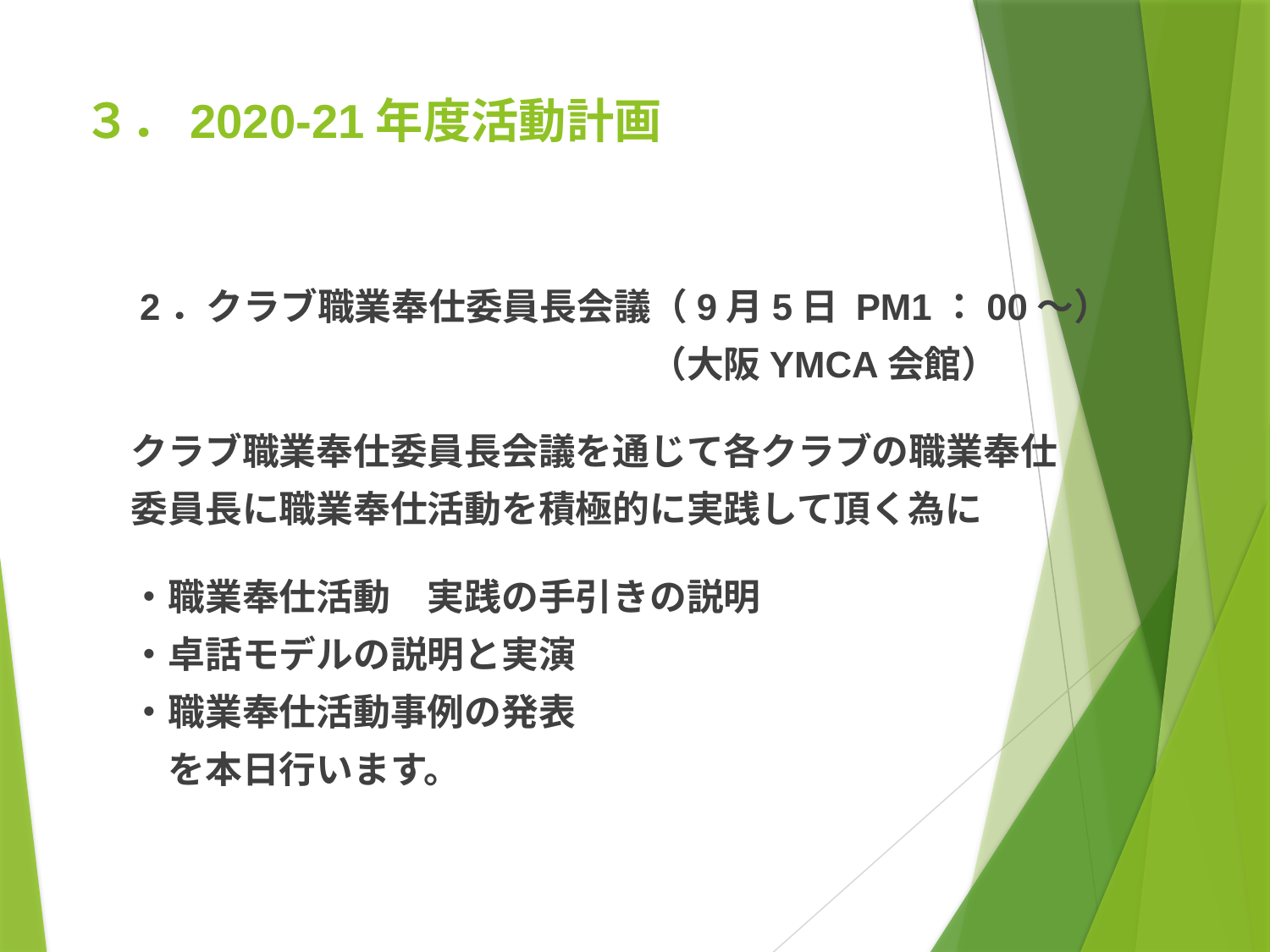

# ３．2020-21年度活動計画
　2．クラブ職業奉仕委員長会議（9月5日 PM1：00～）
　　　　　　　　　　　　　　　（大阪YMCA会館）

　クラブ職業奉仕委員長会議を通じて各クラブの職業奉仕
　委員長に職業奉仕活動を積極的に実践して頂く為に

　・職業奉仕活動　実践の手引きの説明
　・卓話モデルの説明と実演
　・職業奉仕活動事例の発表
　　を本日行います。